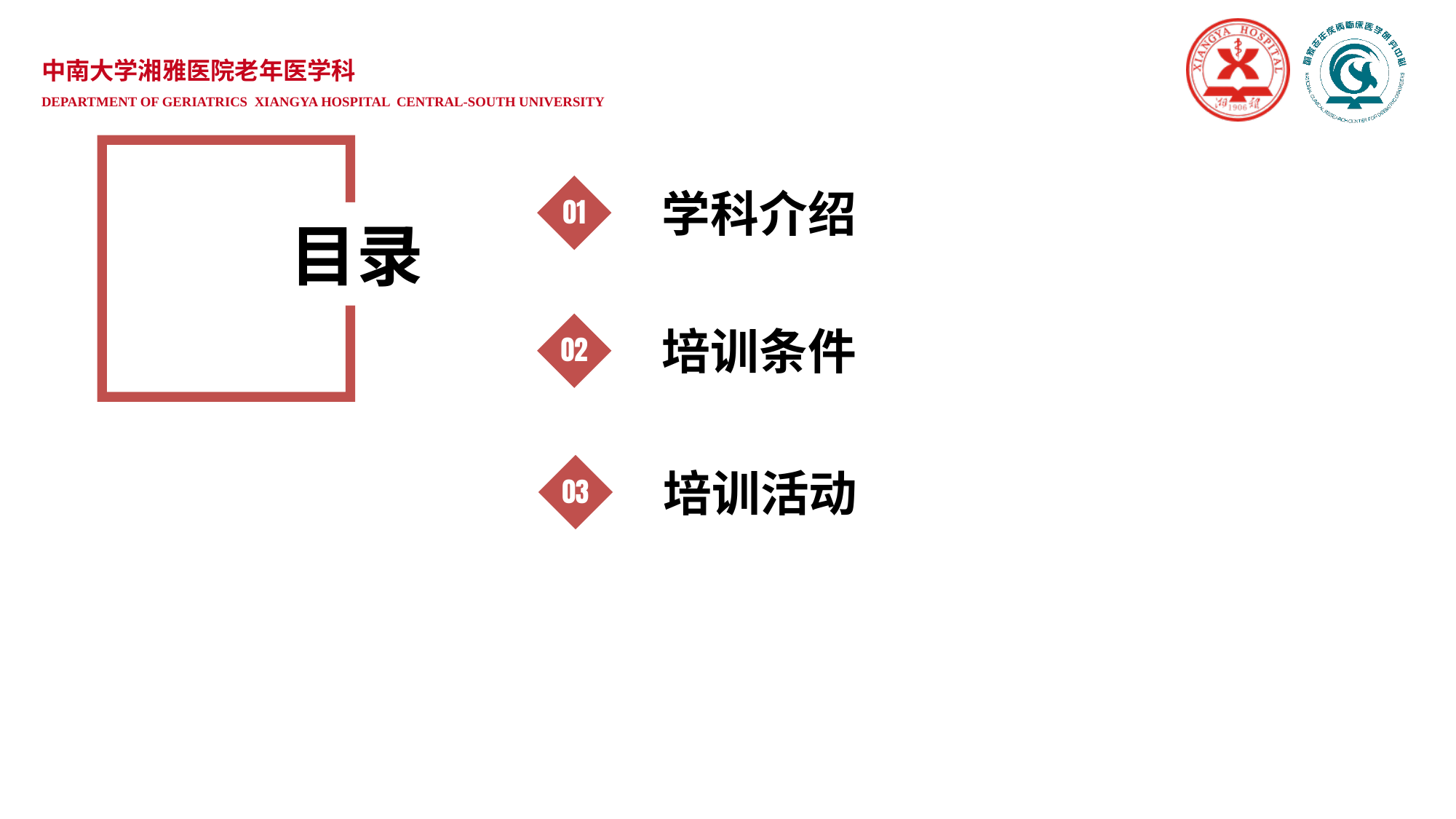

01
学科介绍
目录
02
培训条件
03
培训活动